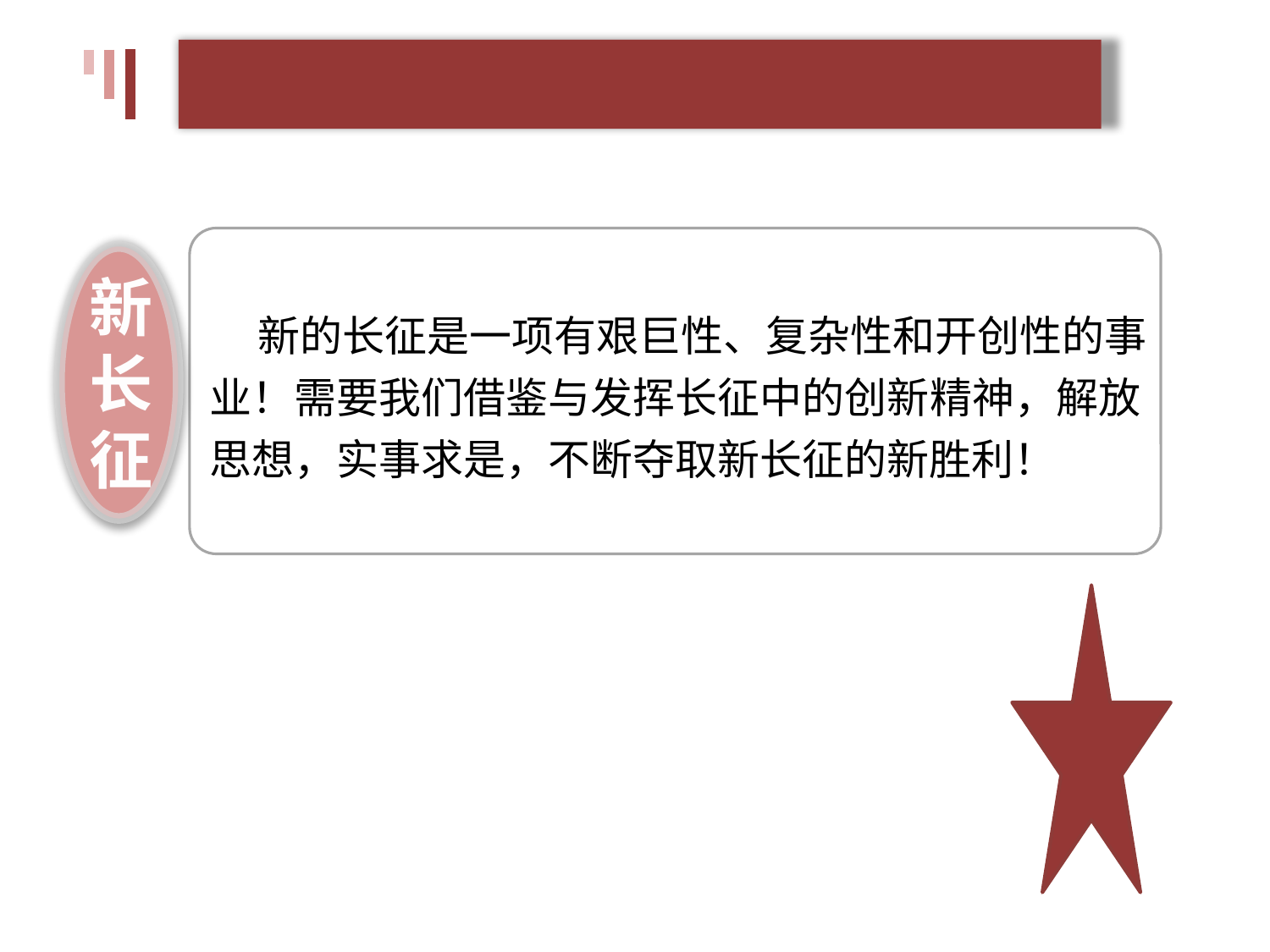

新的长征是一项有艰巨性、复杂性和开创性的事
业！需要我们借鉴与发挥长征中的创新精神，解放
思想，实事求是，不断夺取新长征的新胜利！
新长征